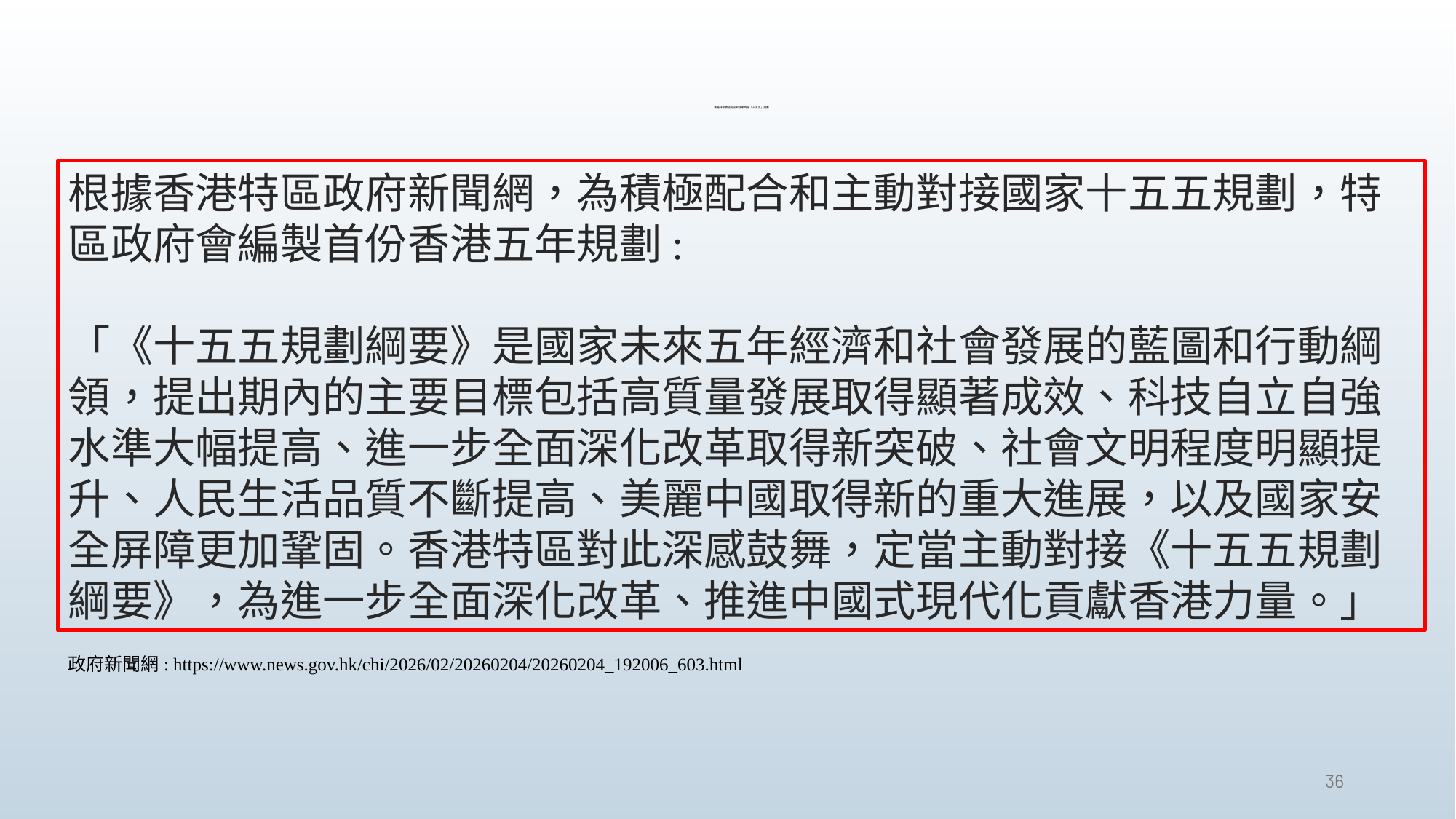

# 香港特區積極配合和主動對接「十五五」規劃
根據香港特區政府新聞網，為積極配合和主動對接國家十五五規劃，特區政府會編製首份香港五年規劃:

「《十五五規劃綱要》是國家未來五年經濟和社會發展的藍圖和行動綱領，提出期內的主要目標包括高質量發展取得顯著成效、科技自立自強水準大幅提高、進一步全面深化改革取得新突破、社會文明程度明顯提升、人民生活品質不斷提高、美麗中國取得新的重大進展，以及國家安全屏障更加鞏固。香港特區對此深感鼓舞，定當主動對接《十五五規劃綱要》，為進一步全面深化改革、推進中國式現代化貢獻香港力量。」
政府新聞網: https://www.news.gov.hk/chi/2026/02/20260204/20260204_192006_603.html
36